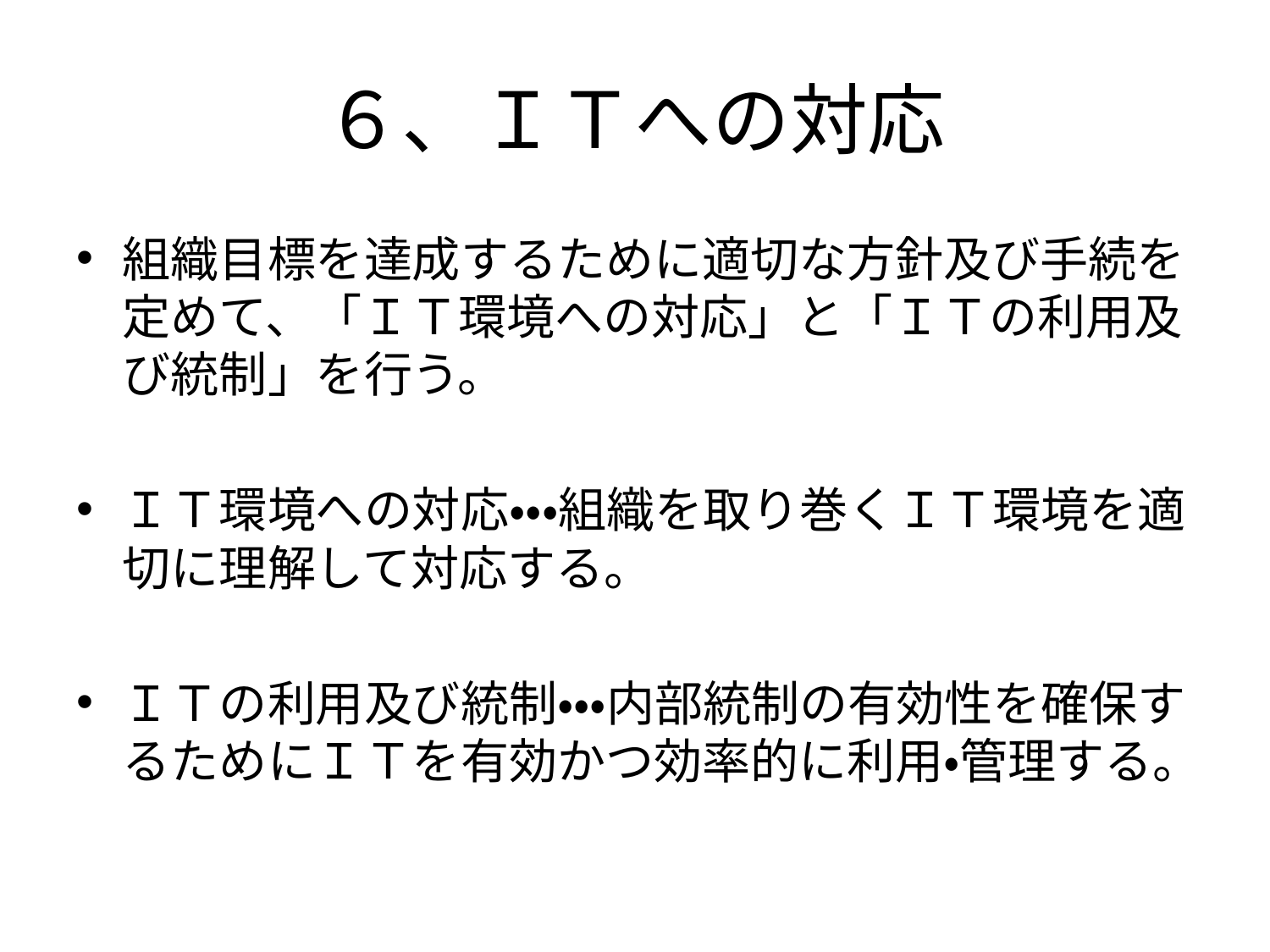

# ６、ＩＴへの対応
組織目標を達成するために適切な方針及び手続を定めて、「ＩＴ環境への対応」と「ＩＴの利用及び統制」を行う。

ＩＴ環境への対応・・・組織を取り巻くＩＴ環境を適切に理解して対応する。

ＩＴの利用及び統制・・・内部統制の有効性を確保するためにＩＴを有効かつ効率的に利用・管理する。